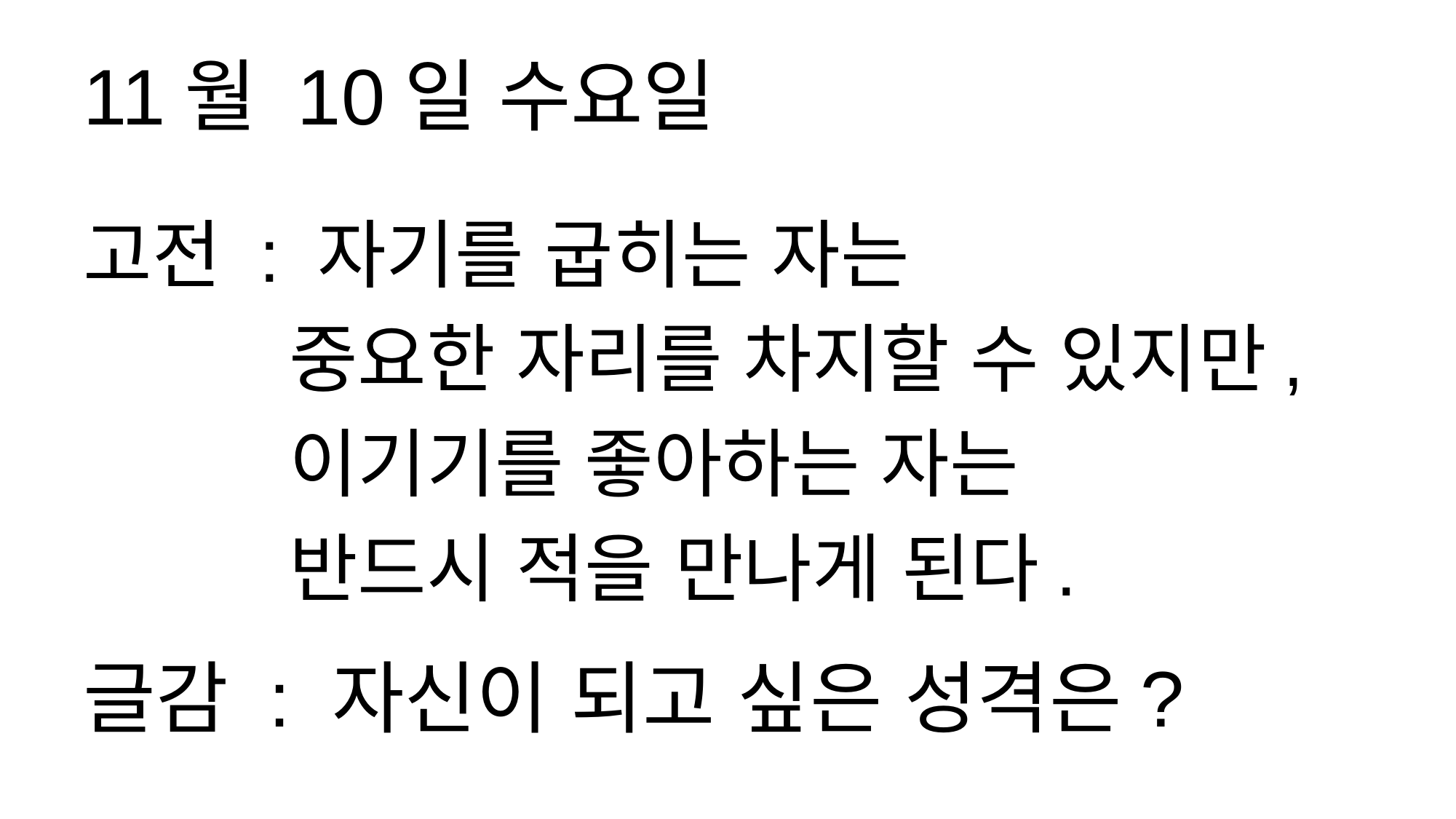

11월 10일 수요일
고전 : 자기를 굽히는 자는
         중요한 자리를 차지할 수 있지만,
         이기기를 좋아하는 자는
         반드시 적을 만나게 된다.
글감 : 자신이 되고 싶은 성격은?